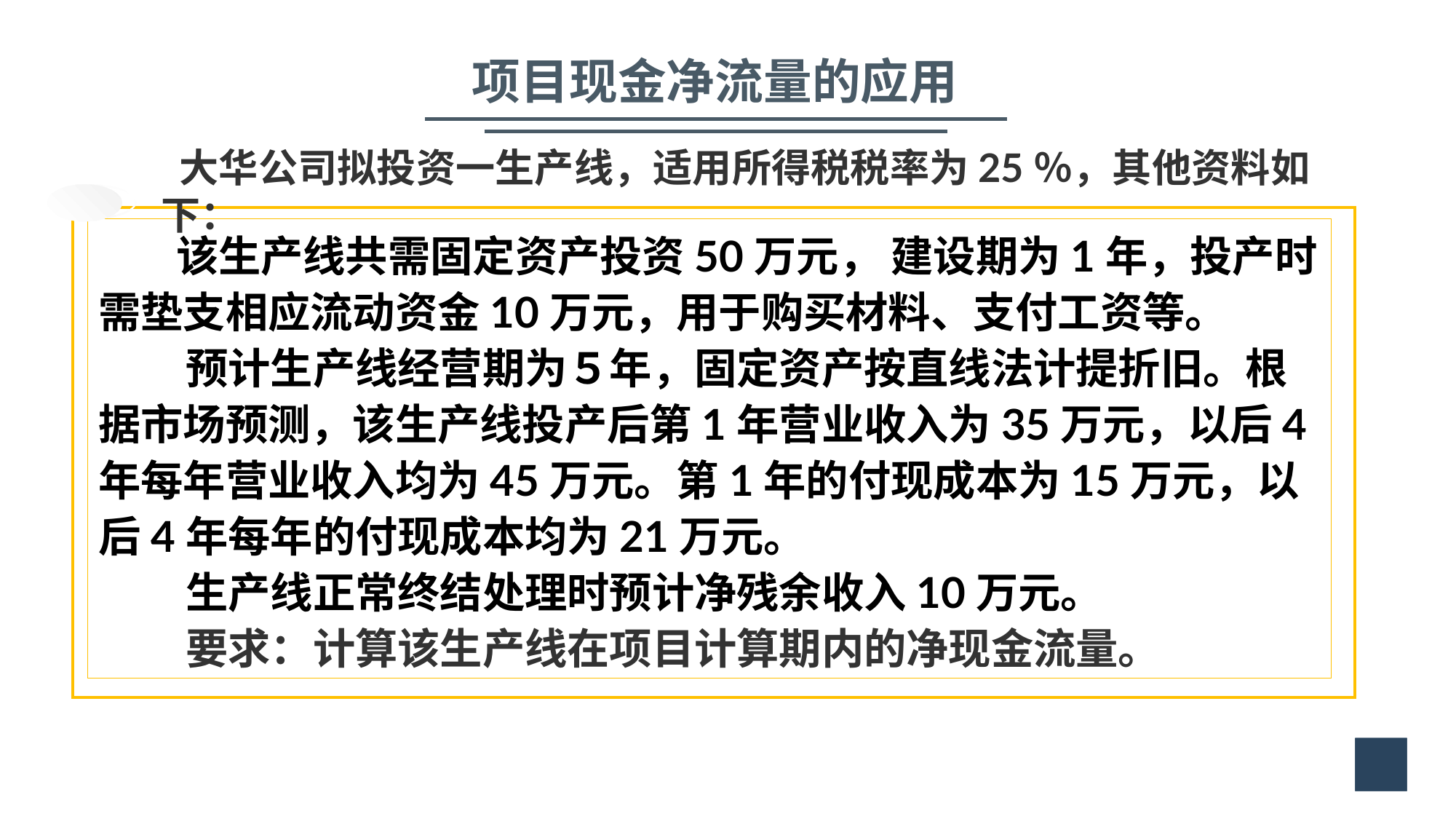

项目现金净流量的应用
 大华公司拟投资一生产线，适用所得税税率为25％，其他资料如下：

       该生产线共需固定资产投资50万元， 建设期为1年，投产时需垫支相应流动资金10万元，用于购买材料、支付工资等。
        预计生产线经营期为５年，固定资产按直线法计提折旧。根据市场预测，该生产线投产后第1年营业收入为35万元，以后4年每年营业收入均为45万元。第1年的付现成本为15万元，以后4年每年的付现成本均为21万元。
        生产线正常终结处理时预计净残余收入10万元。
        要求：计算该生产线在项目计算期内的净现金流量。
47